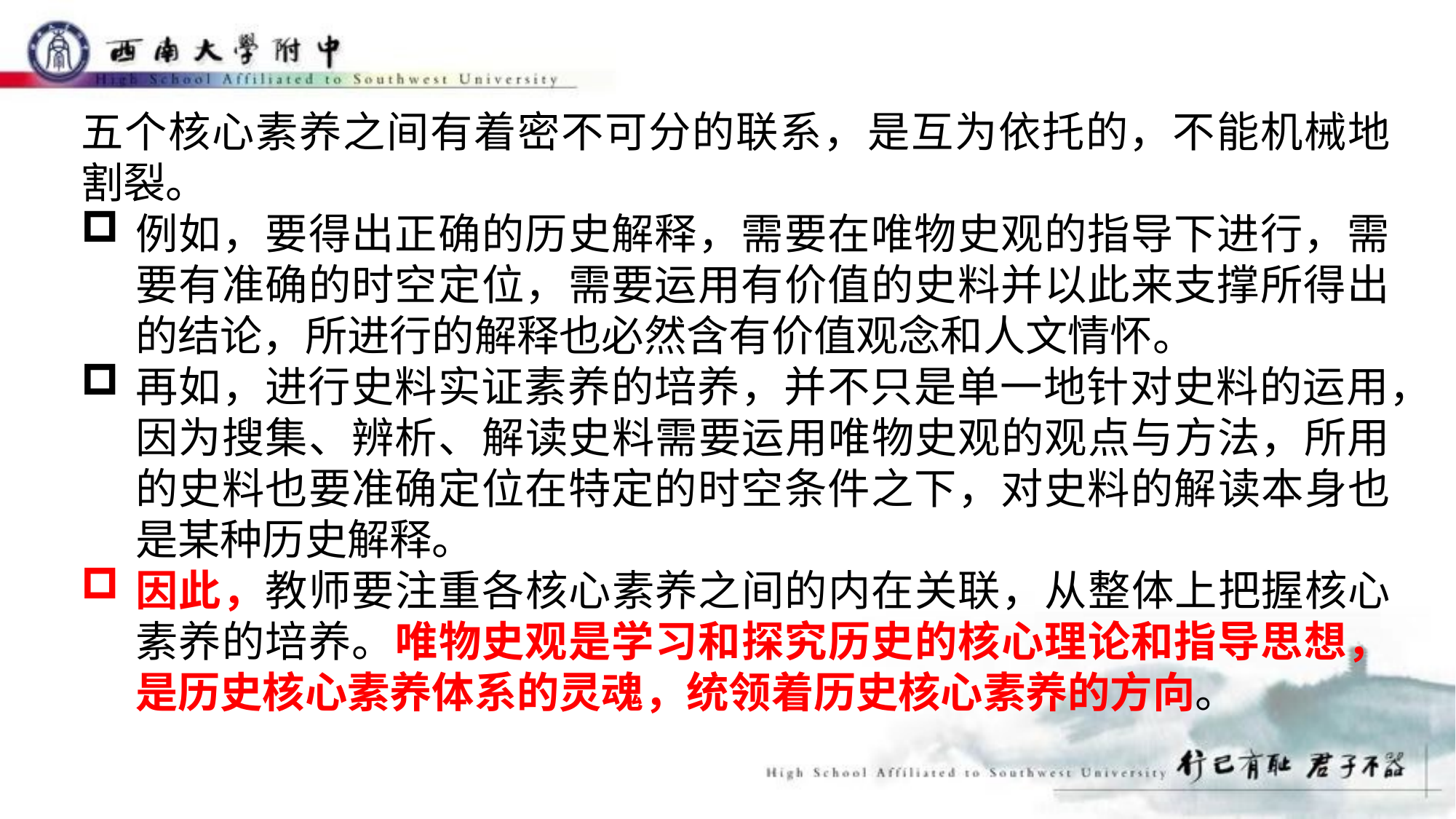

五个核心素养之间有着密不可分的联系，是互为依托的，不能机械地割裂。
例如，要得出正确的历史解释，需要在唯物史观的指导下进行，需要有准确的时空定位，需要运用有价值的史料并以此来支撑所得出的结论，所进行的解释也必然含有价值观念和人文情怀。
再如，进行史料实证素养的培养，并不只是单一地针对史料的运用，因为搜集、辨析、解读史料需要运用唯物史观的观点与方法，所用的史料也要准确定位在特定的时空条件之下，对史料的解读本身也是某种历史解释。
因此，教师要注重各核心素养之间的内在关联，从整体上把握核心素养的培养。唯物史观是学习和探究历史的核心理论和指导思想，是历史核心素养体系的灵魂，统领着历史核心素养的方向。